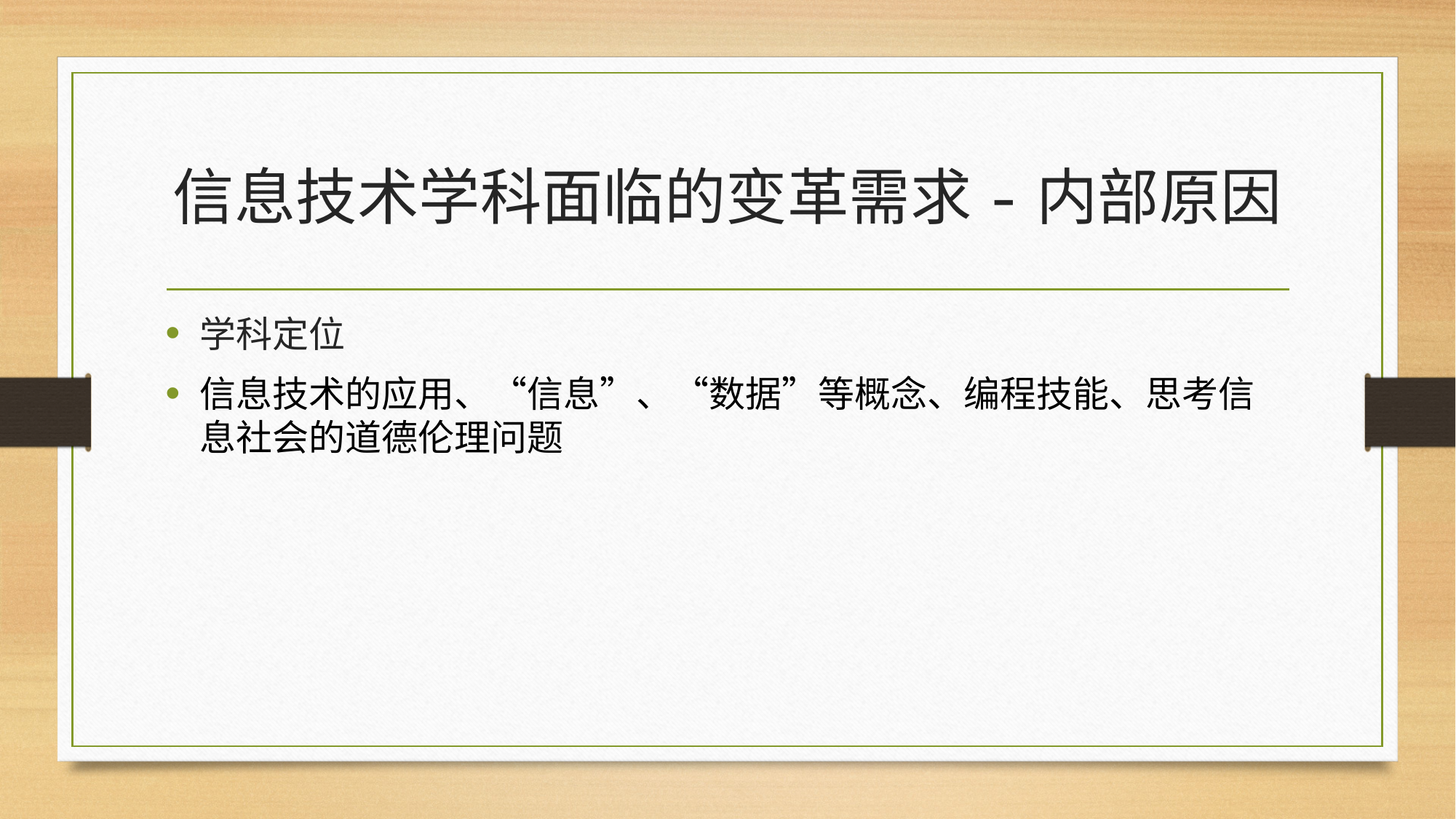

# 信息技术学科面临的变革需求-内部原因
学科定位
信息技术的应用、“信息”、“数据”等概念、编程技能、思考信息社会的道德伦理问题